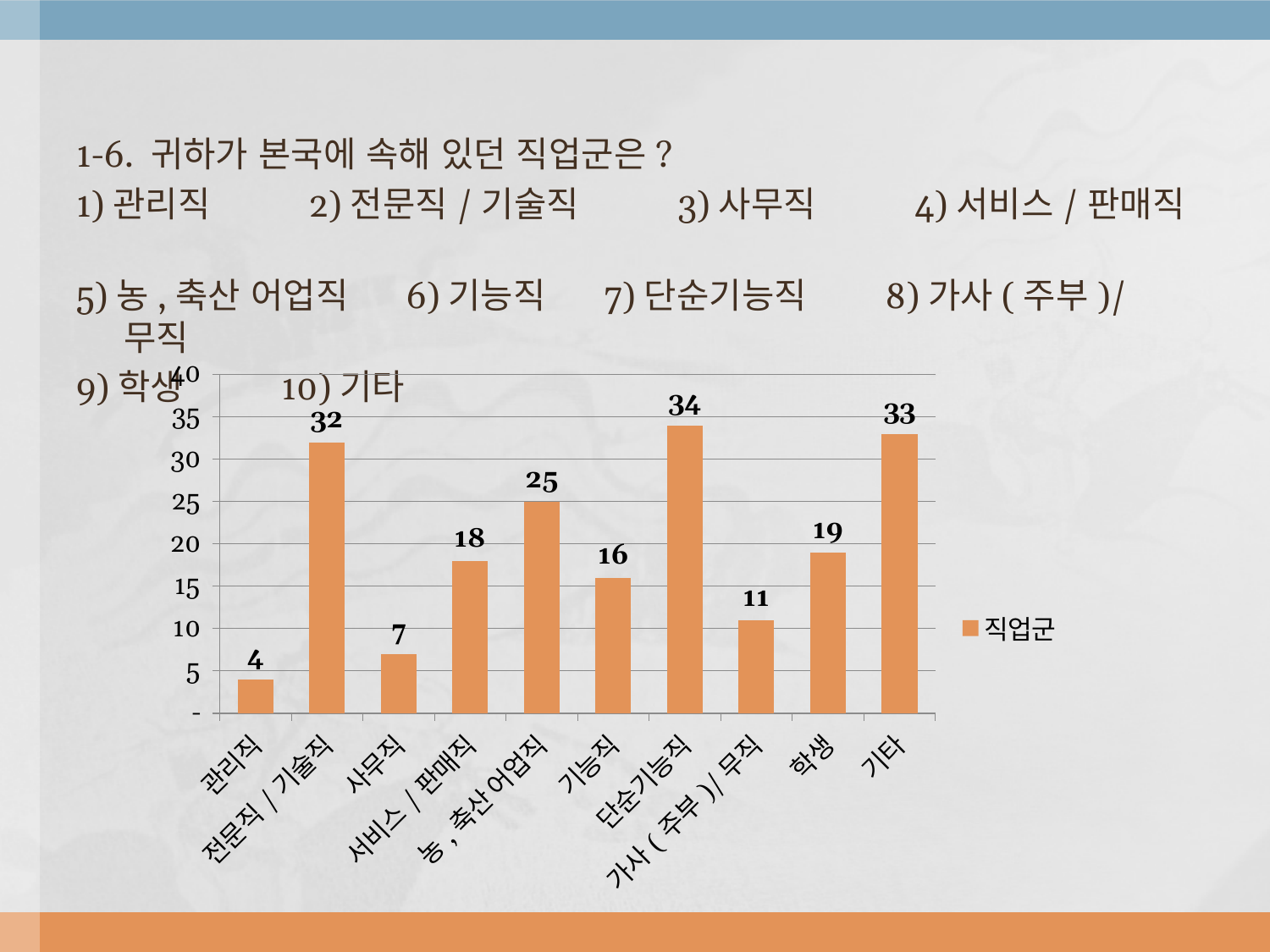

1-6. 귀하가 본국에 속해 있던 직업군은?
1)관리직         2)전문직/기술직         3)사무직         4)서비스/판매직
5)농,축산 어업직     6)기능직     7)단순기능직       8)가사(주부)/무직
9)학생         10)기타

### Chart

| Category | 직업군 |
|---|---|
| 관리직 | 4.0 |
| 전문직/기술직 | 32.0 |
| 사무직 | 7.0 |
| 서비스/판매직 | 18.0 |
| 농,축산 어업직 | 25.0 |
| 기능직 | 16.0 |
| 단순기능직 | 34.0 |
| 가사(주부)/무직 | 11.0 |
| 학생 | 19.0 |
| 기타 | 33.0 |